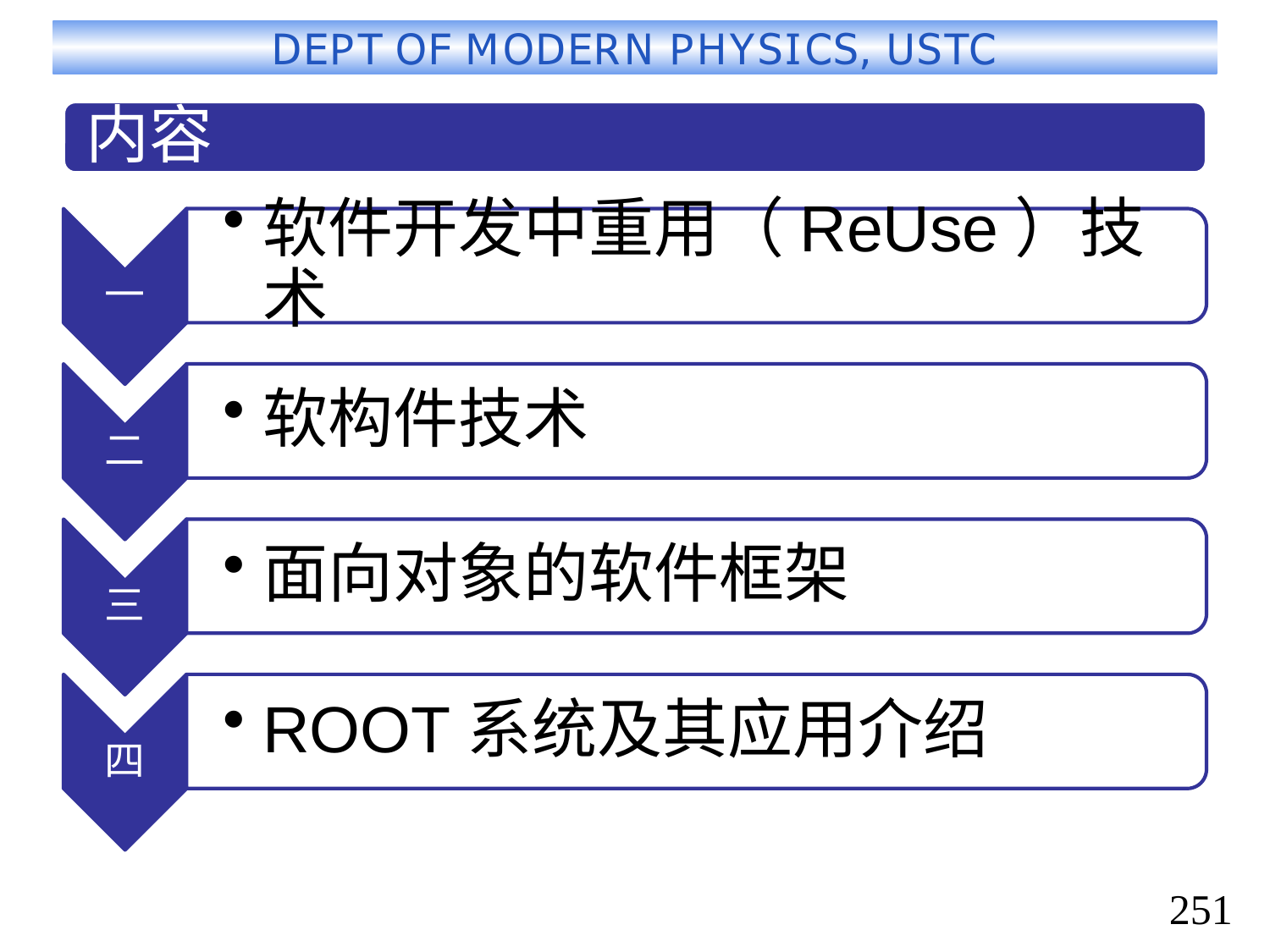

内容
一
软件开发中重用（ReUse）技术
二
软构件技术
三
面向对象的软件框架
四
ROOT系统及其应用介绍